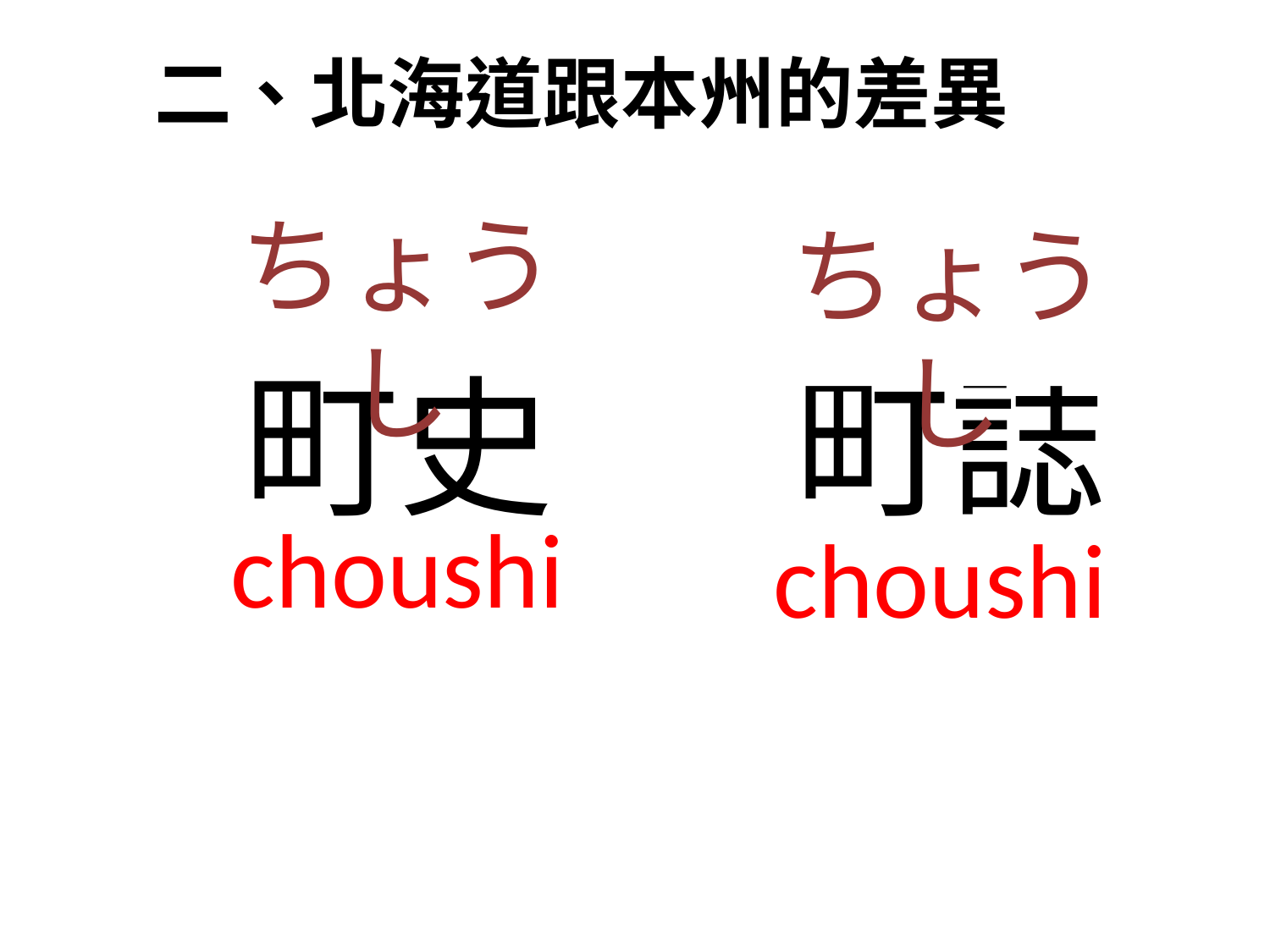

二、北海道跟本州的差異
ちょうし
ちょうし
町史
町誌
choushi
choushi